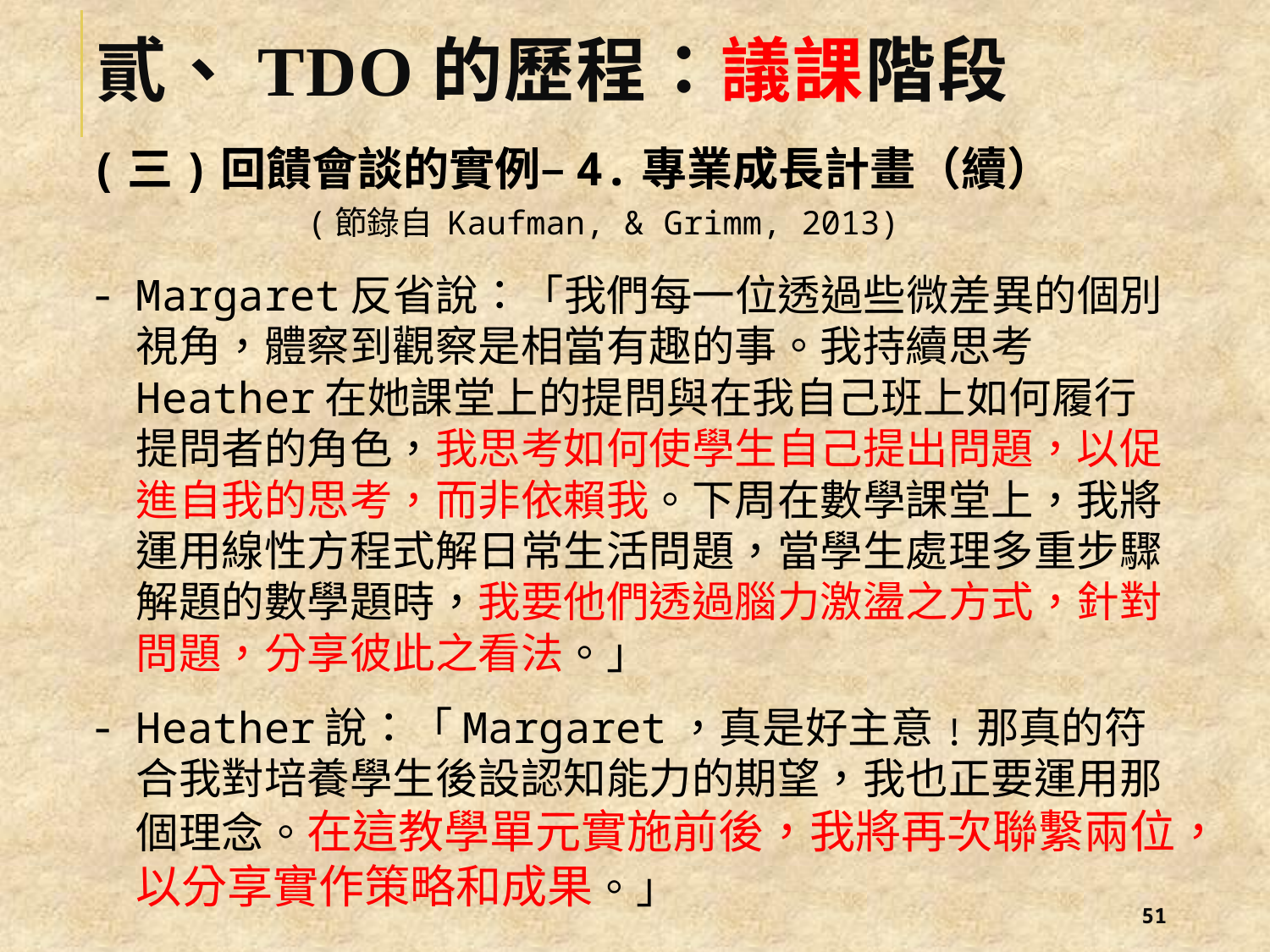

# 貳、TDO的歷程：議課階段
(三)回饋會談的實例–4.專業成長計畫（續）
                    (節錄自 Kaufman, & Grimm, 2013)
Margaret反省說：「我們每一位透過些微差異的個別視角，體察到觀察是相當有趣的事。我持續思考Heather在她課堂上的提問與在我自己班上如何履行提問者的角色，我思考如何使學生自己提出問題，以促進自我的思考，而非依賴我。下周在數學課堂上，我將運用線性方程式解日常生活問題，當學生處理多重步驟解題的數學題時，我要他們透過腦力激盪之方式，針對問題，分享彼此之看法。」
Heather說：「Margaret，真是好主意﹗那真的符合我對培養學生後設認知能力的期望，我也正要運用那個理念。在這教學單元實施前後，我將再次聯繫兩位，以分享實作策略和成果。」

51